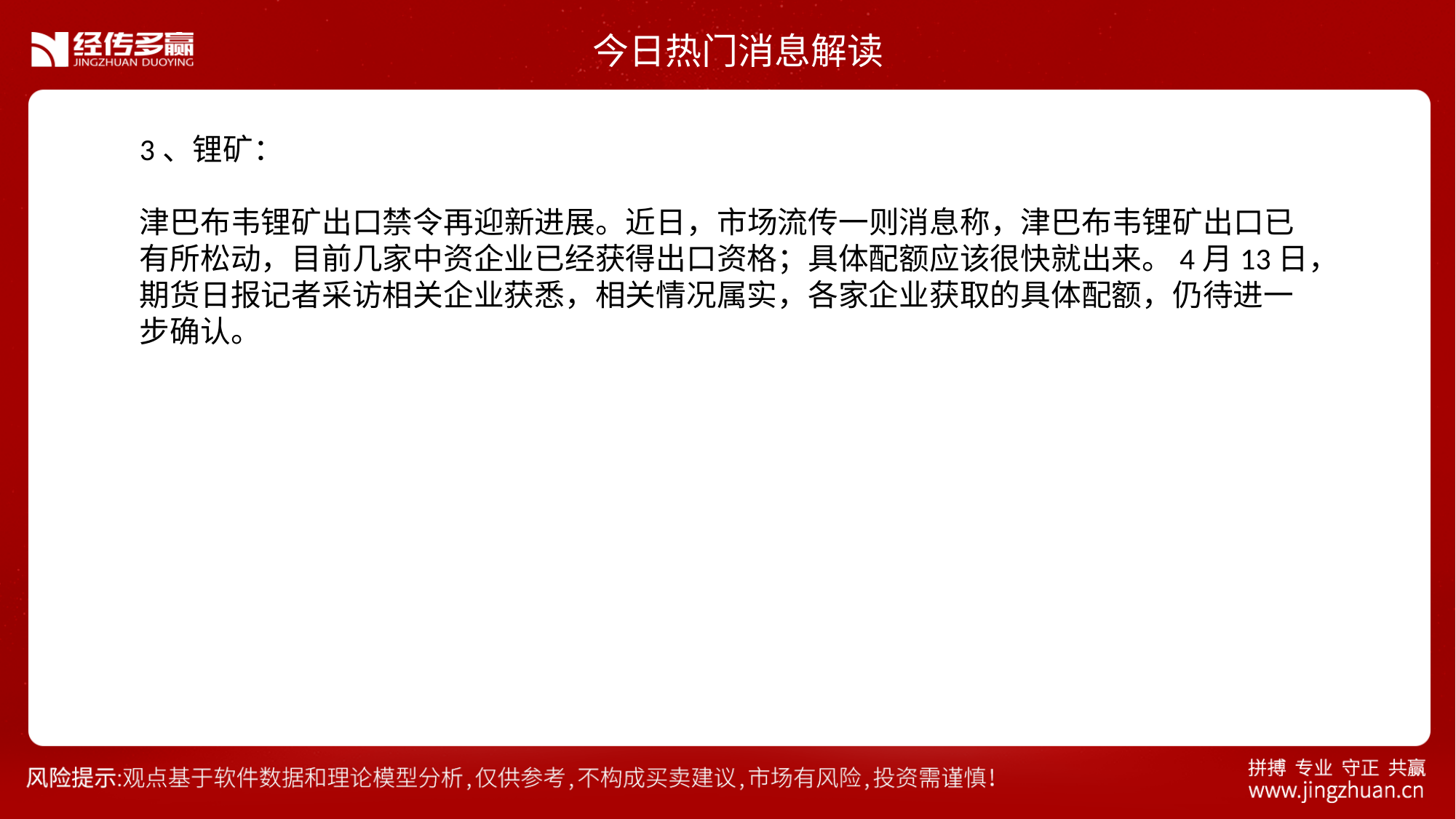

今日热门消息解读
3、锂矿：

津巴布韦锂矿出口禁令再迎新进展。近日，市场流传一则消息称，津巴布韦锂矿出口已有所松动，目前几家中资企业已经获得出口资格；具体配额应该很快就出来。4月13日，期货日报记者采访相关企业获悉，相关情况属实，各家企业获取的具体配额，仍待进一步确认。